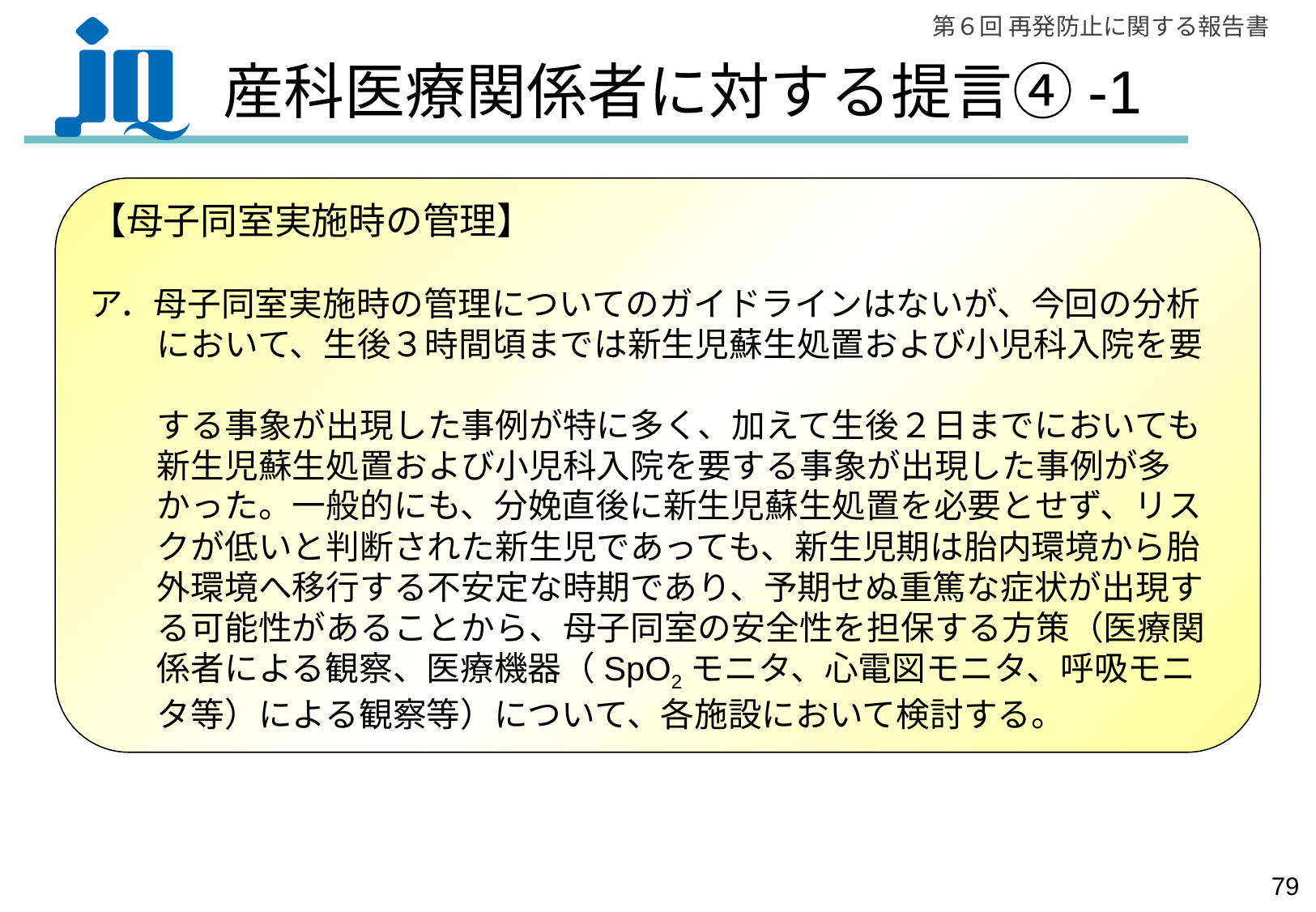

# 産科医療関係者に対する提言④-1
【母子同室実施時の管理】

ア．母子同室実施時の管理についてのガイドラインはないが、今回の分析
　　において、生後３時間頃までは新生児蘇生処置および小児科入院を要
　　する事象が出現した事例が特に多く、加えて生後２日までにおいても
　　新生児蘇生処置および小児科入院を要する事象が出現した事例が多
　　かった。一般的にも、分娩直後に新生児蘇生処置を必要とせず、リス
　　クが低いと判断された新生児であっても、新生児期は胎内環境から胎
　　外環境へ移行する不安定な時期であり、予期せぬ重篤な症状が出現す
　　る可能性があることから、母子同室の安全性を担保する方策（医療関
　　係者による観察、医療機器（SpO2モニタ、心電図モニタ、呼吸モニ
　　タ等）による観察等）について、各施設において検討する。
79